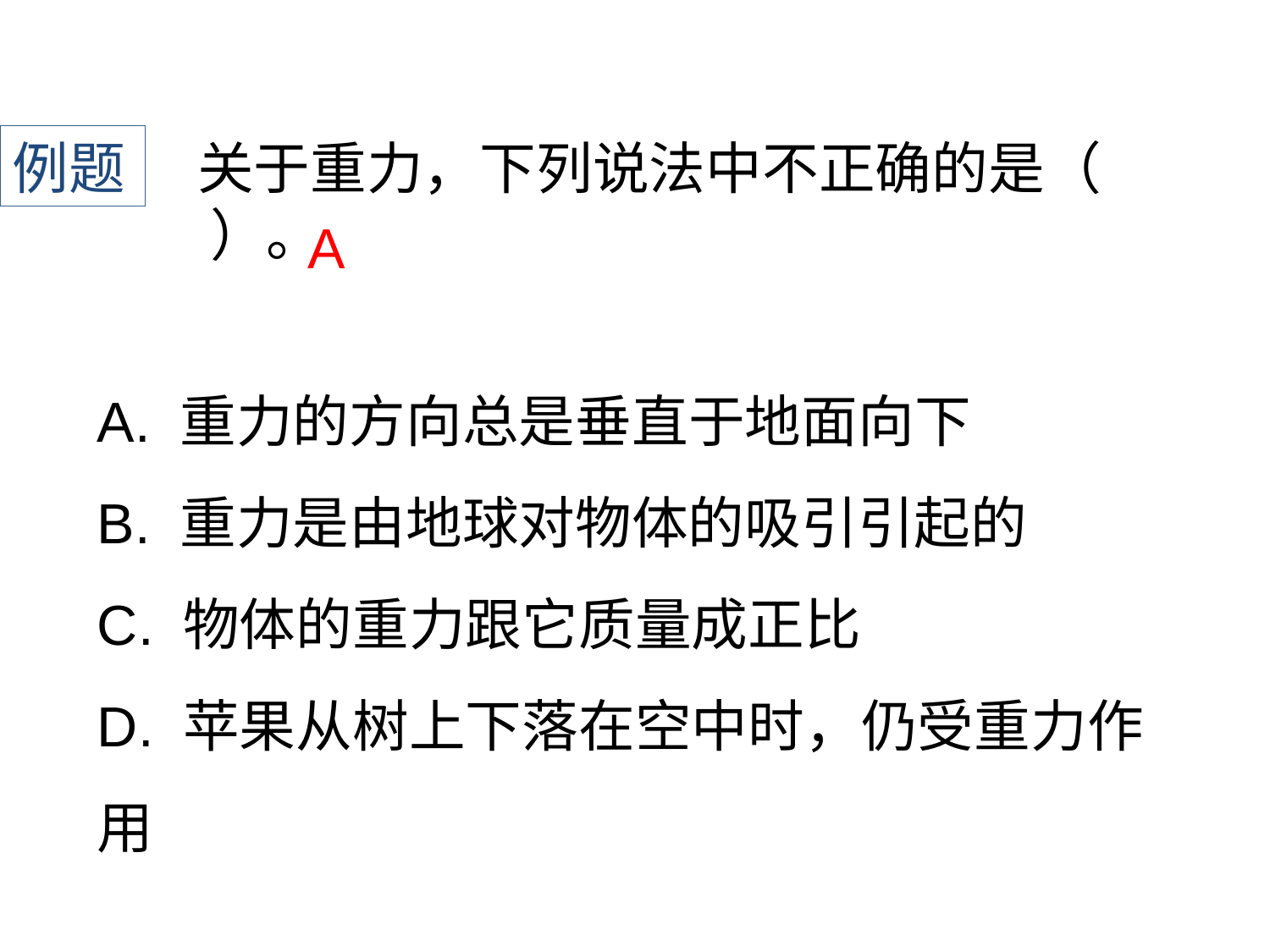

例题
关于重力，下列说法中不正确的是（       ）。
A
A. 重力的方向总是垂直于地面向下
B. 重力是由地球对物体的吸引引起的
C. 物体的重力跟它质量成正比
D. 苹果从树上下落在空中时，仍受重力作用